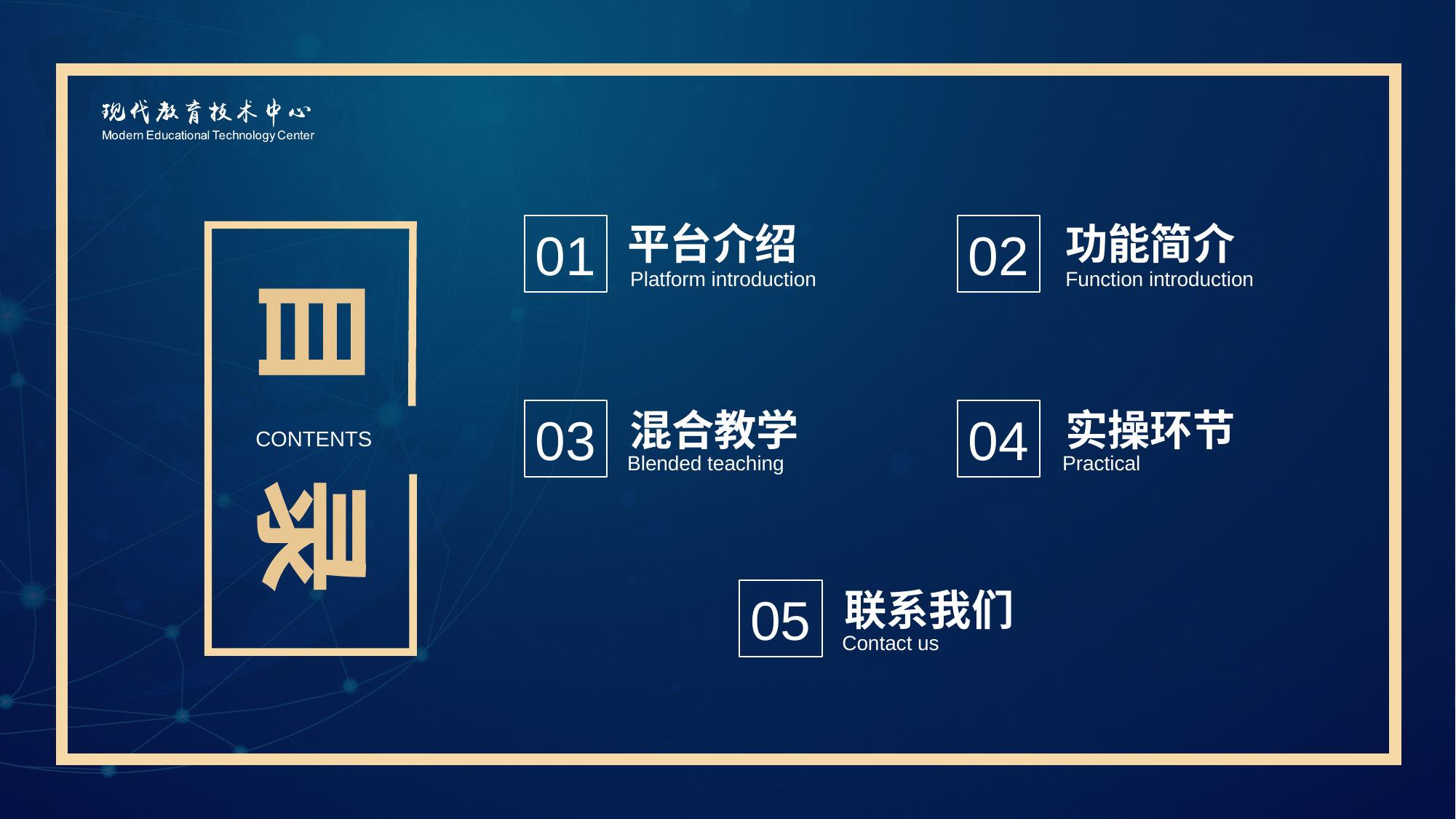

平台介绍
Platform introduction
功能简介
Function introduction
01
02

目   录
混合教学
Blended teaching
实操环节
Practical
03
04
CONTENTS
联系我们
Contact us
05